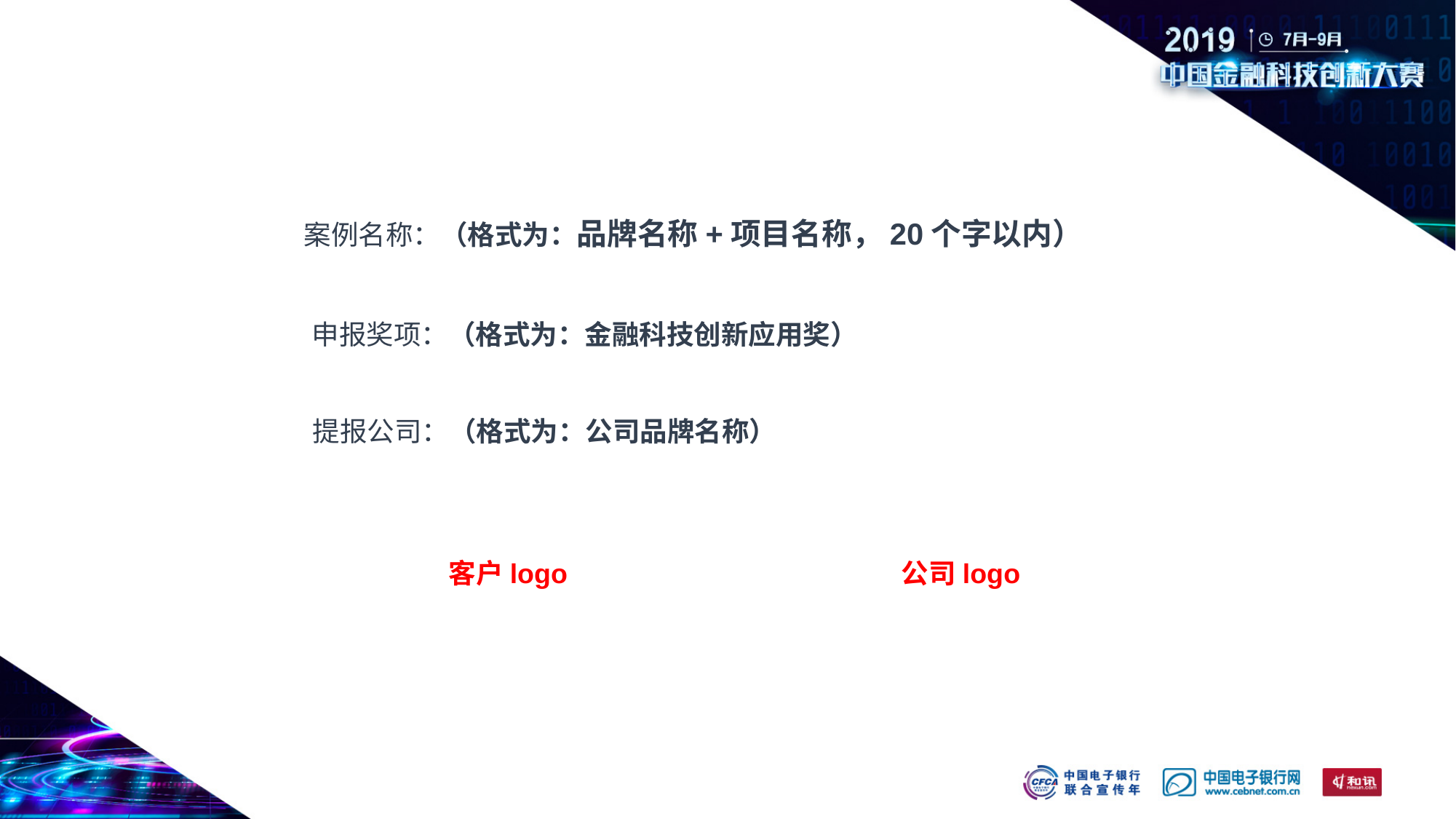

案例名称：（格式为：品牌名称+项目名称，20个字以内）
申报奖项：（格式为：金融科技创新应用奖）
提报公司：（格式为：公司品牌名称）
客户logo
公司logo